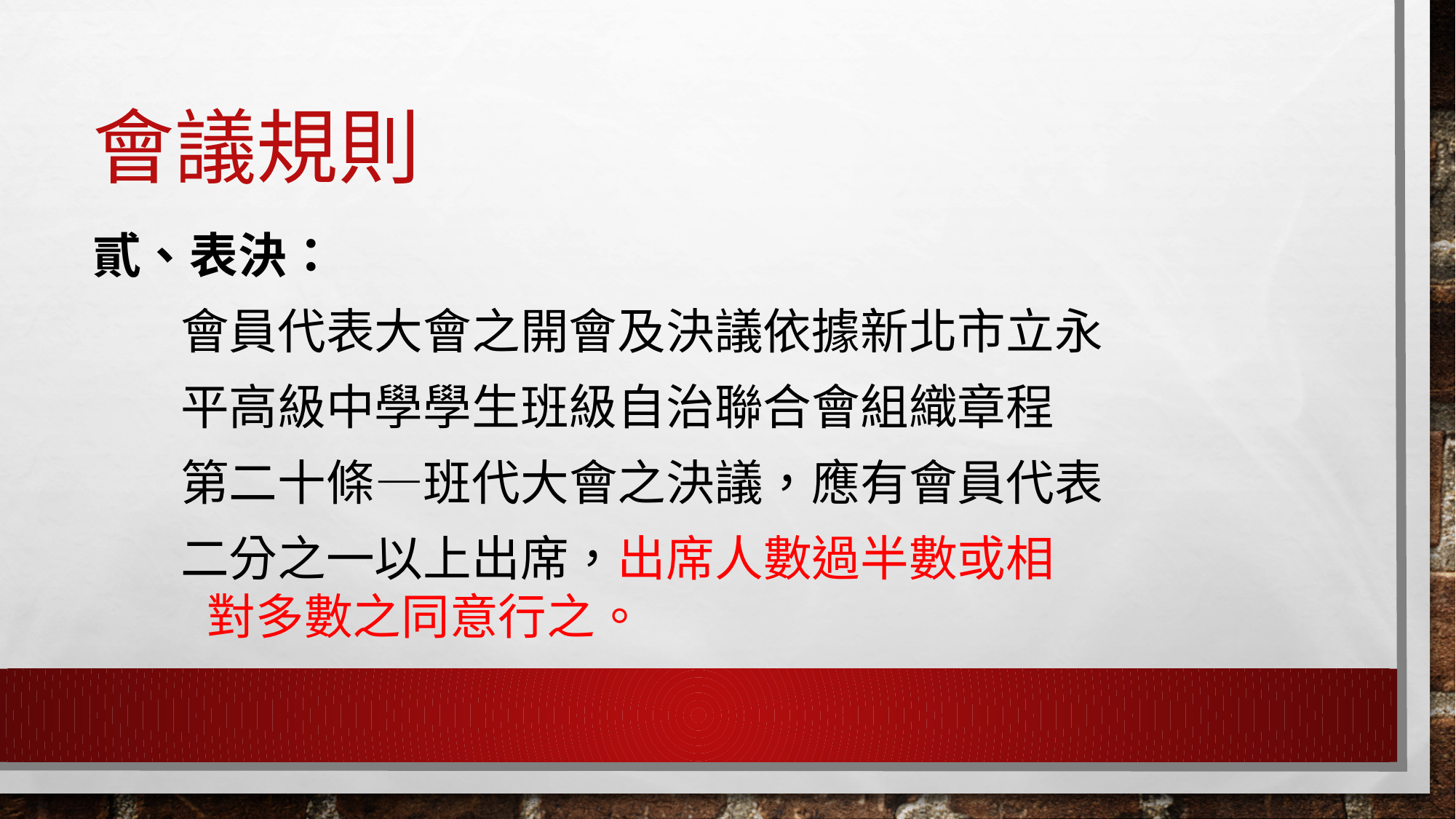

# 會議規則
貳、表決：
       會員代表大會之開會及決議依據新北市立永
       平高級中學學生班級自治聯合會組織章程
       第二十條—班代大會之決議，應有會員代表
       二分之一以上出席，出席人數過半數或相
     對多數之同意行之。